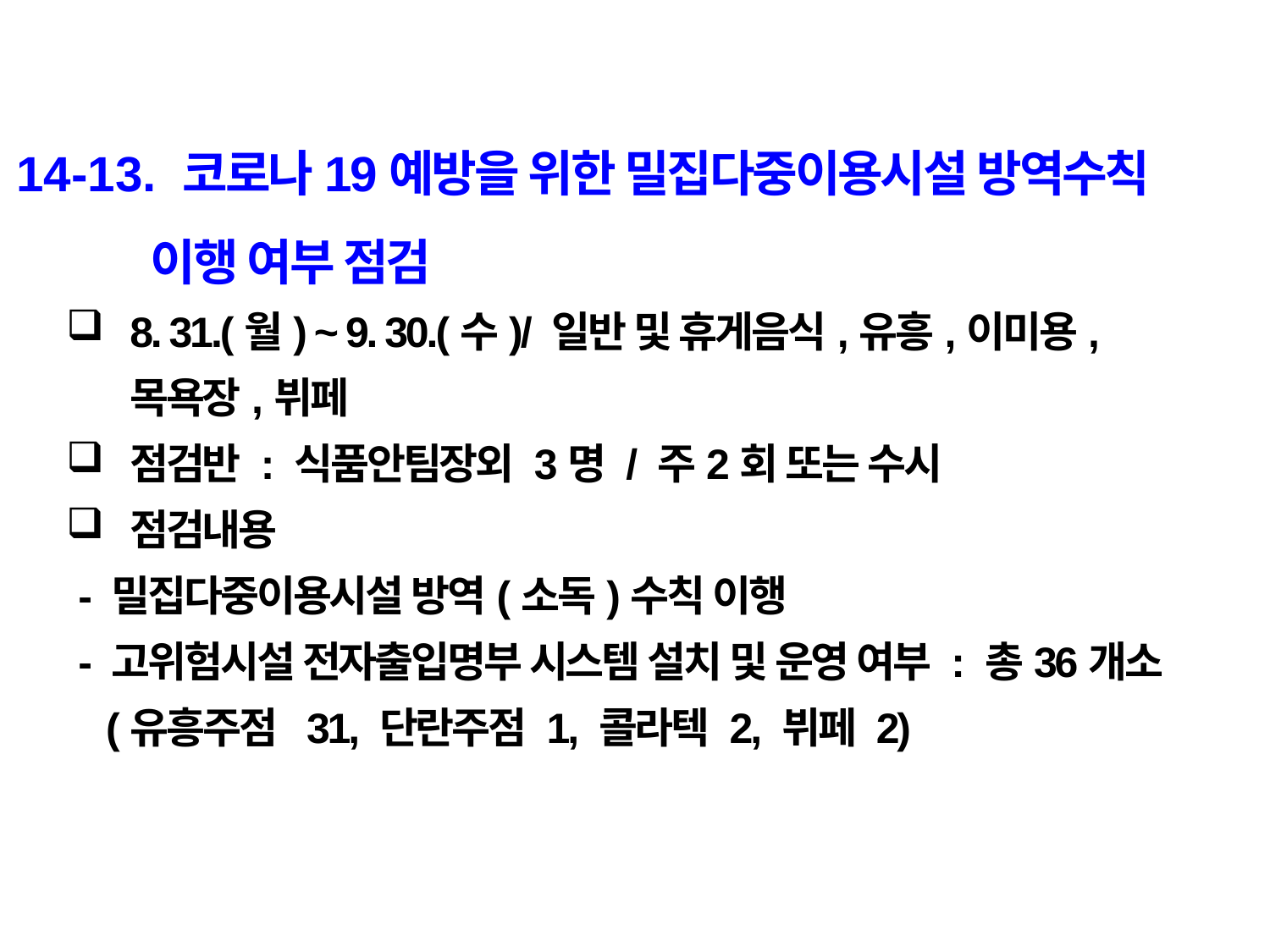

14-13. 코로나19예방을 위한 밀집다중이용시설 방역수칙
            이행 여부 점검
8. 31.(월) ~ 9. 30.(수)/ 일반 및 휴게음식,유흥,이미용,목욕장,뷔페
점검반 : 식품안팀장외 3명 / 주2회 또는 수시
점검내용
 - 밀집다중이용시설 방역(소독)수칙 이행
 - 고위험시설 전자출입명부 시스템 설치 및 운영 여부 : 총36개소
    (유흥주점  31, 단란주점 1, 콜라텍 2, 뷔페 2)